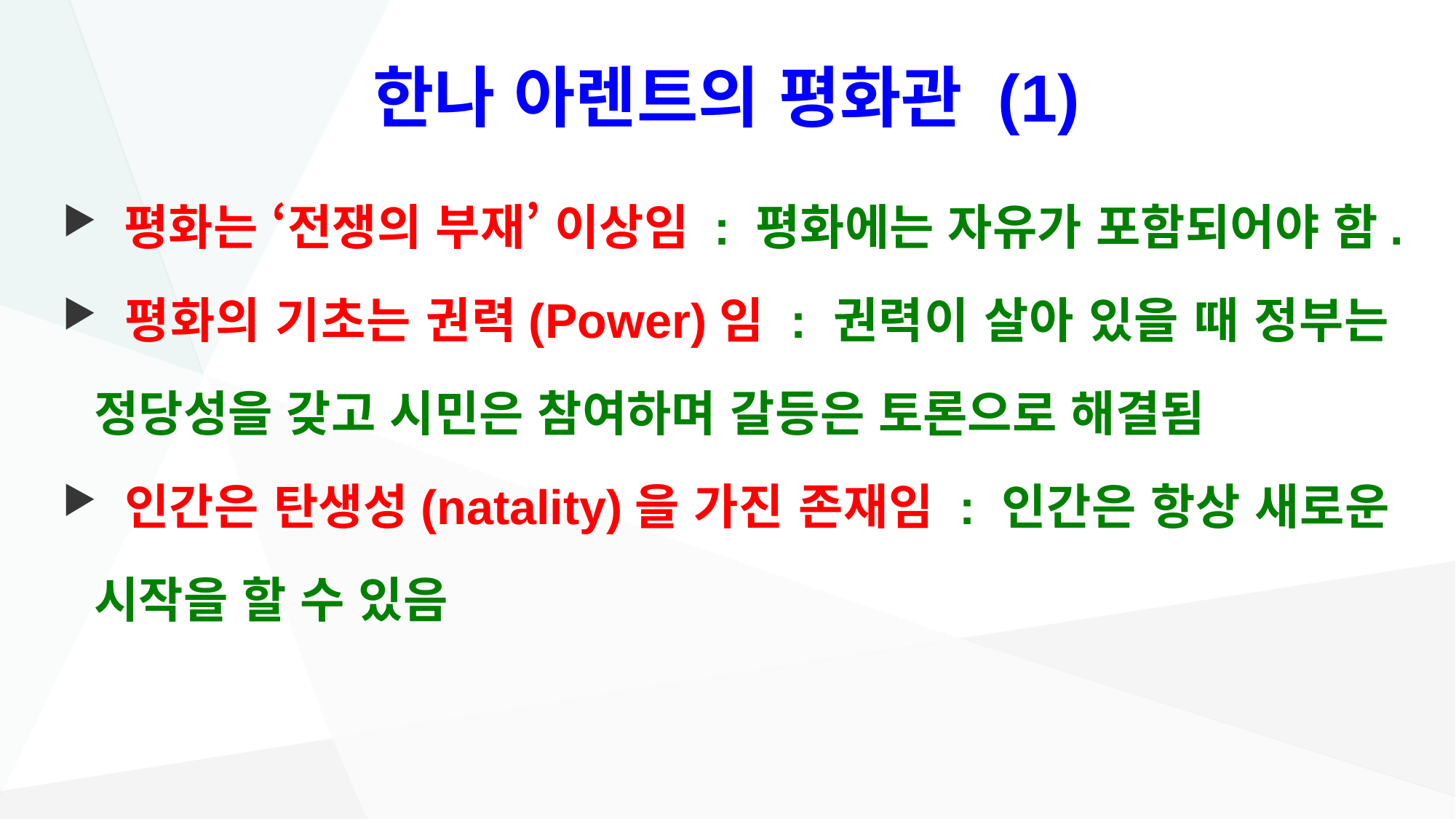

# 한나 아렌트의 평화관 (1)
 평화는 ‘전쟁의 부재’ 이상임 : 평화에는 자유가 포함되어야 함.
 평화의 기초는 권력(Power)임 : 권력이 살아 있을 때 정부는 정당성을 갖고 시민은 참여하며 갈등은 토론으로 해결됨
 인간은 탄생성(natality)을 가진 존재임 : 인간은 항상 새로운 시작을 할 수 있음